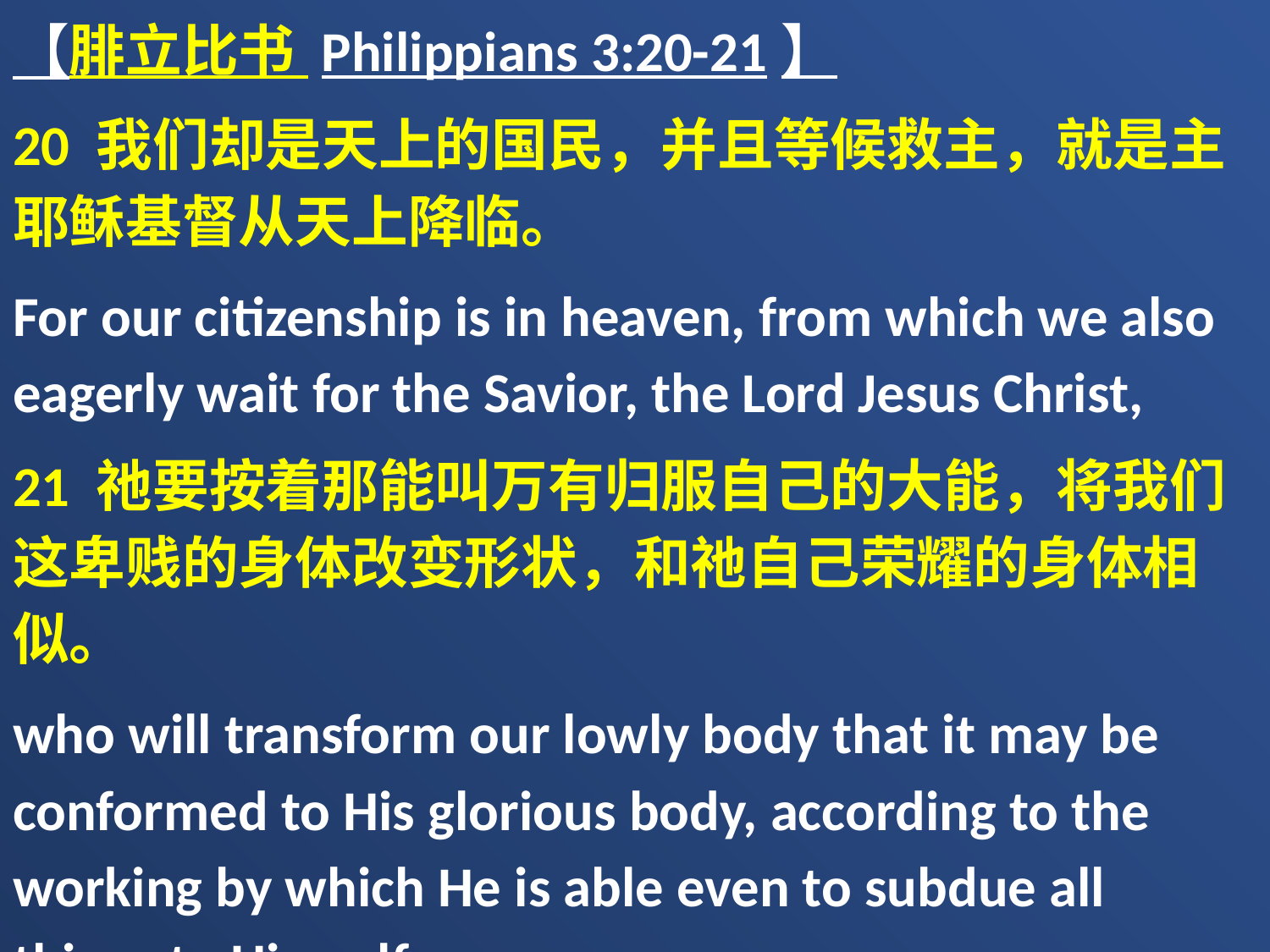

【腓立比书 Philippians 3:20-21】
20 我们却是天上的国民，并且等候救主，就是主耶稣基督从天上降临。
For our citizenship is in heaven, from which we also eagerly wait for the Savior, the Lord Jesus Christ,
21 祂要按着那能叫万有归服自己的大能，将我们这卑贱的身体改变形状，和祂自己荣耀的身体相似。
who will transform our lowly body that it may be conformed to His glorious body, according to the working by which He is able even to subdue all things to Himself.